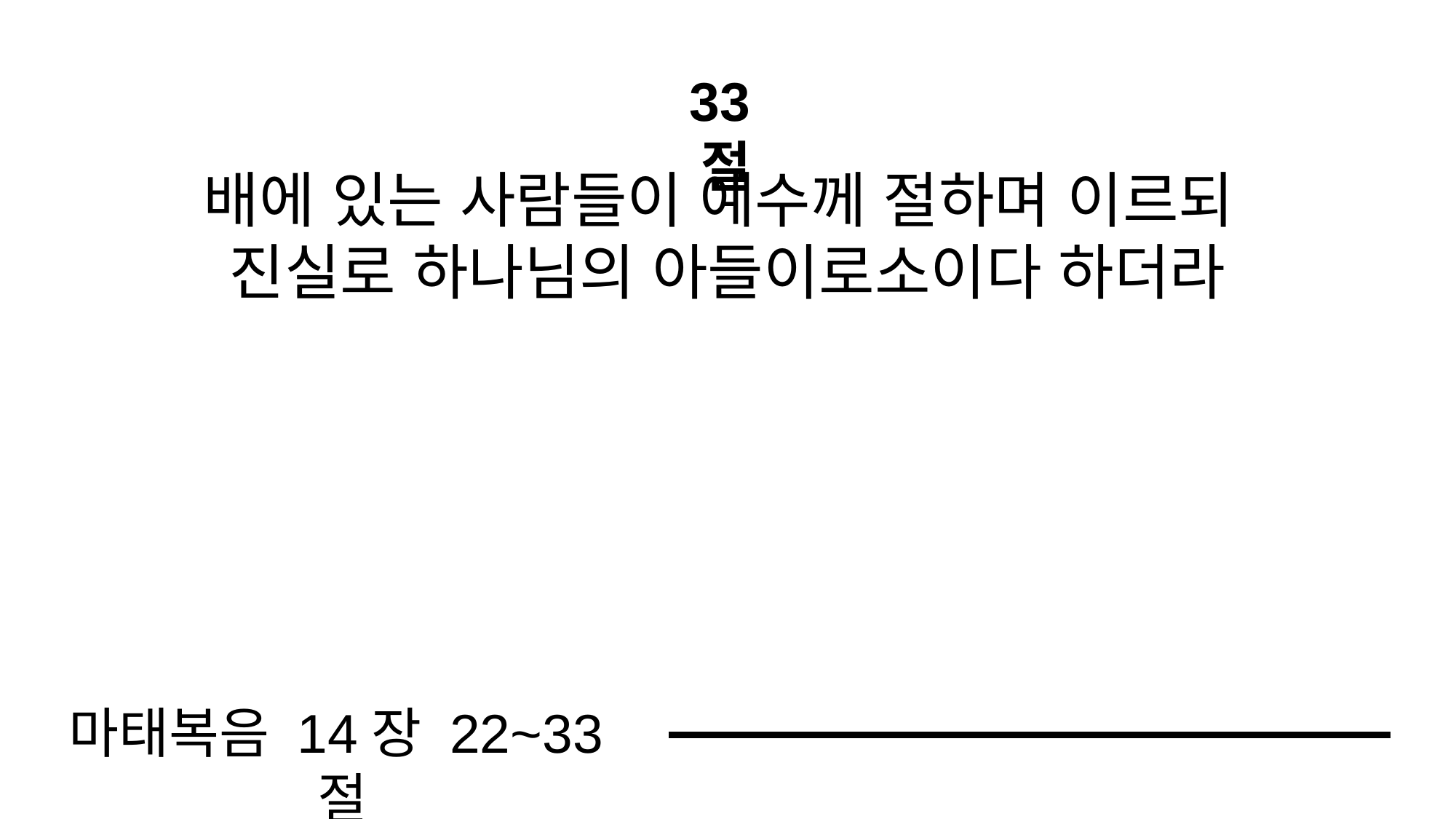

33절
배에 있는 사람들이 예수께 절하며 이르되
진실로 하나님의 아들이로소이다 하더라
마태복음 14장 22~33절